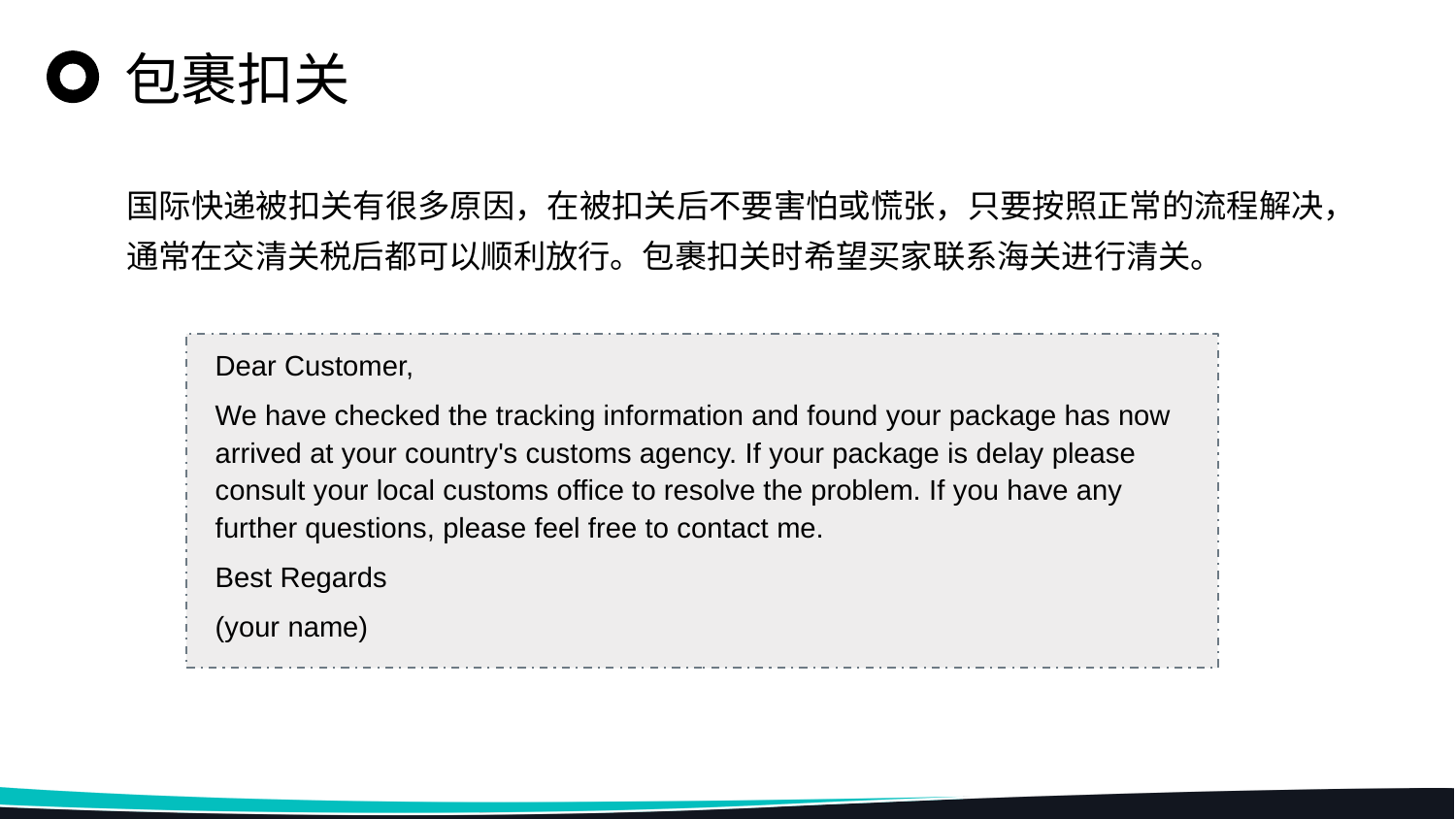

包裹扣关
国际快递被扣关有很多原因，在被扣关后不要害怕或慌张，只要按照正常的流程解决，通常在交清关税后都可以顺利放行。包裹扣关时希望买家联系海关进行清关。

Dear Customer,
We have checked the tracking information and found your package has now arrived at your country's customs agency. If your package is delay please consult your local customs office to resolve the problem. If you have any further questions, please feel free to contact me.
Best Regards
(your name)